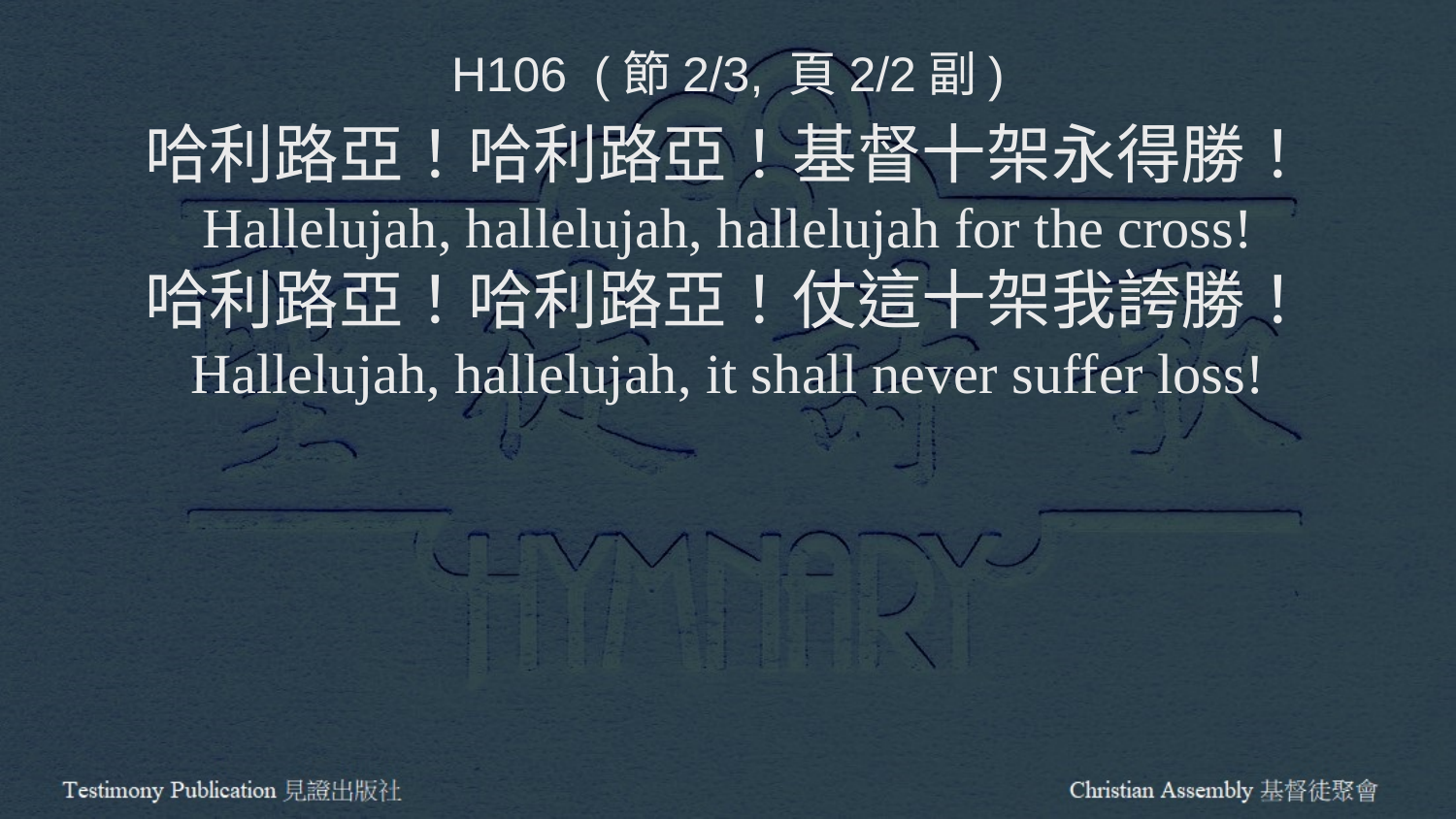

H106  (節2/3, 頁2/2副)
哈利路亞！哈利路亞！基督十架永得勝！
Hallelujah, hallelujah, hallelujah for the cross!
哈利路亞！哈利路亞！仗這十架我誇勝！
Hallelujah, hallelujah, it shall never suffer loss!